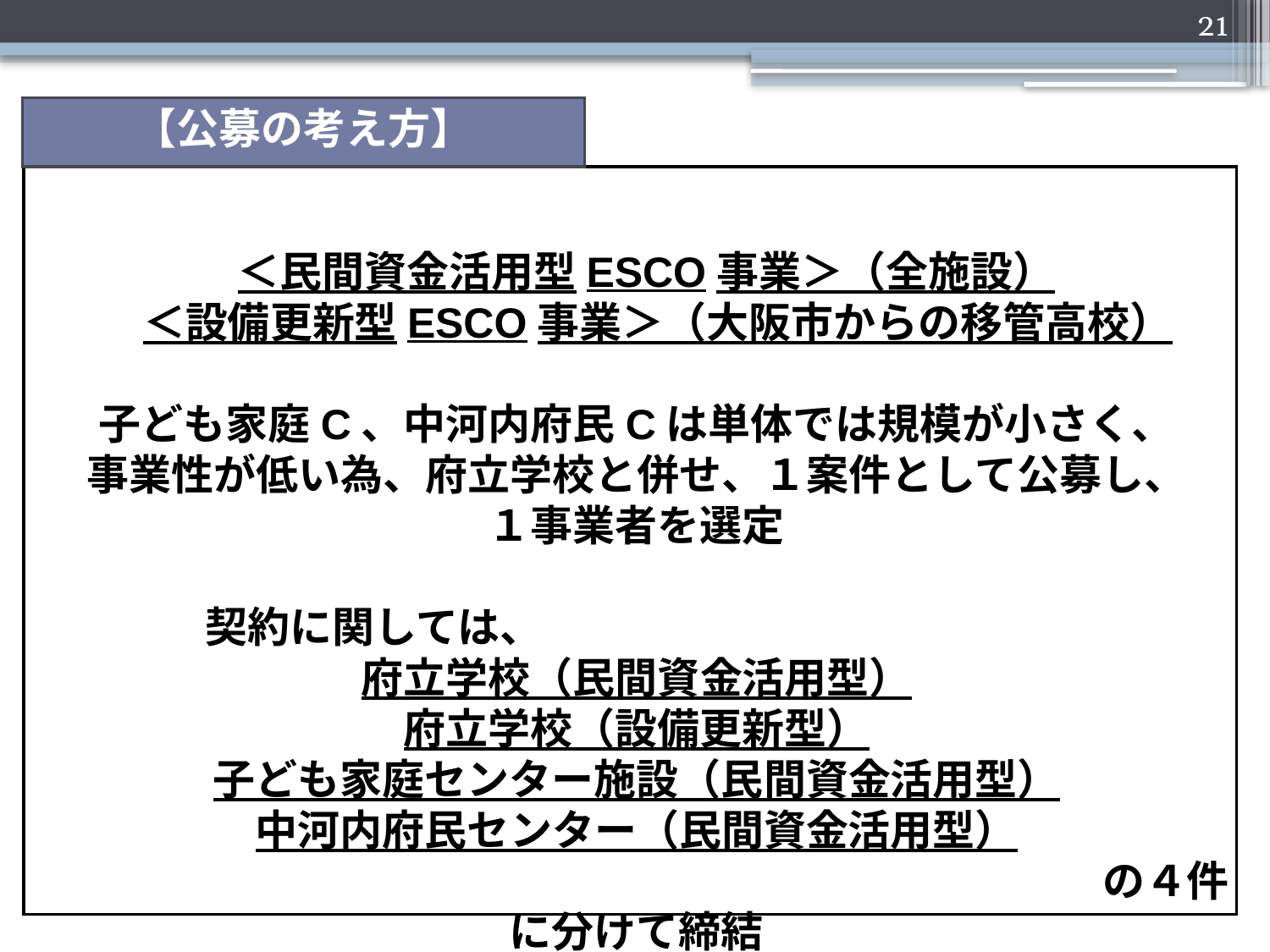

21

【公募の考え方】

 ＜民間資金活用型ESCO事業＞（全施設）
　＜設備更新型ESCO事業＞（大阪市からの移管高校）

子ども家庭C、中河内府民Cは単体では規模が小さく、
事業性が低い為、府立学校と併せ、１案件として公募し、
１事業者を選定

　　　　契約に関しては、
府立学校（民間資金活用型）
府立学校（設備更新型）
子ども家庭センター施設（民間資金活用型）
中河内府民センター（民間資金活用型）
　　　　　　　　　　　　　　　　　　　　　　　　　の４件に分けて締結